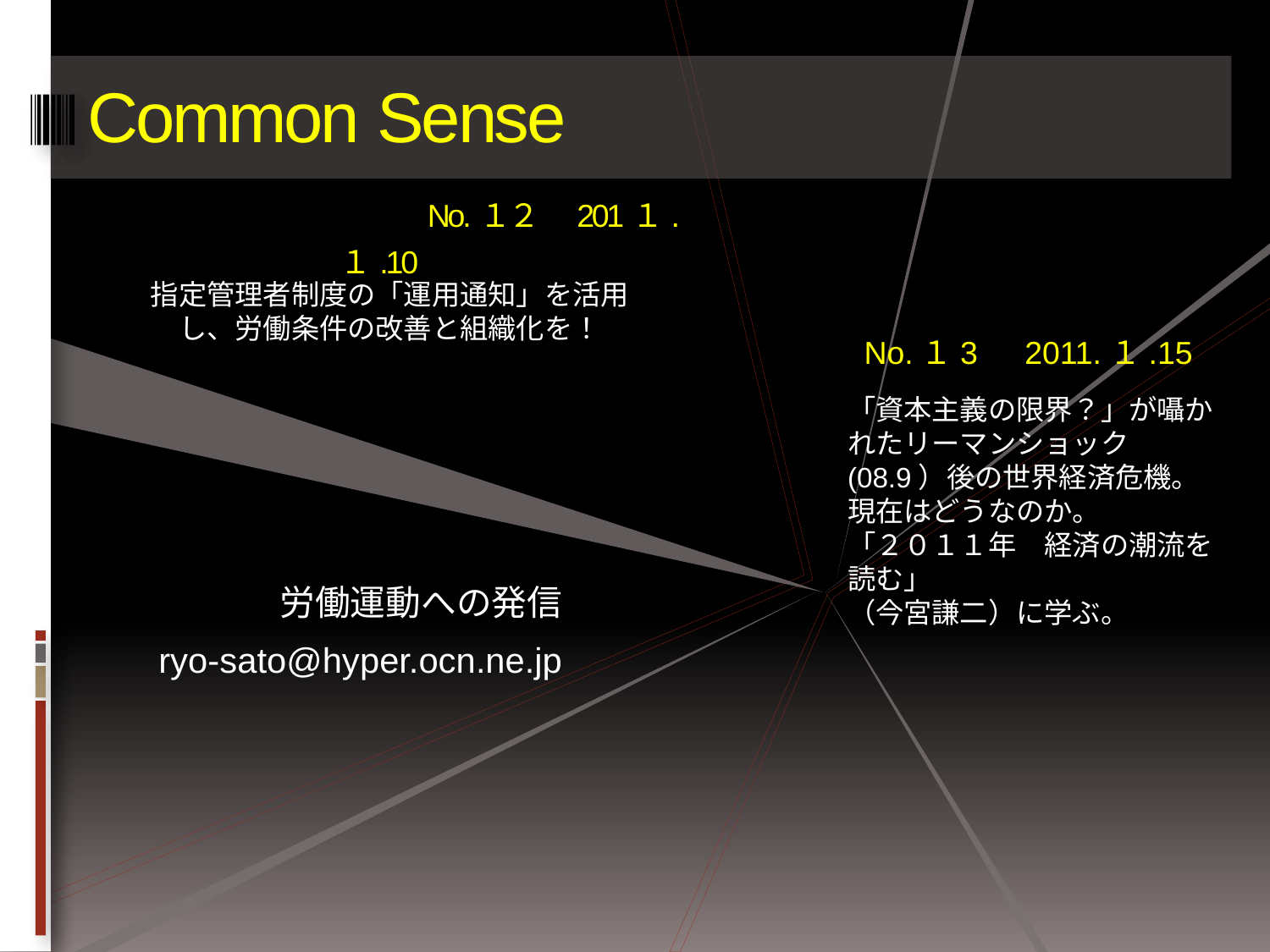

# Common Sense 　 　　　　　 No.１２　201１.１.10
指定管理者制度の「運用通知」を活用し、労働条件の改善と組織化を！
No.１3　2011.１.15
「資本主義の限界？」が囁かれたリーマンショック(08.9）後の世界経済危機。
現在はどうなのか。
「２０１１年　経済の潮流を読む」
（今宮謙二）に学ぶ。

労働運動への発信
ryo-sato@hyper.ocn.ne.jp